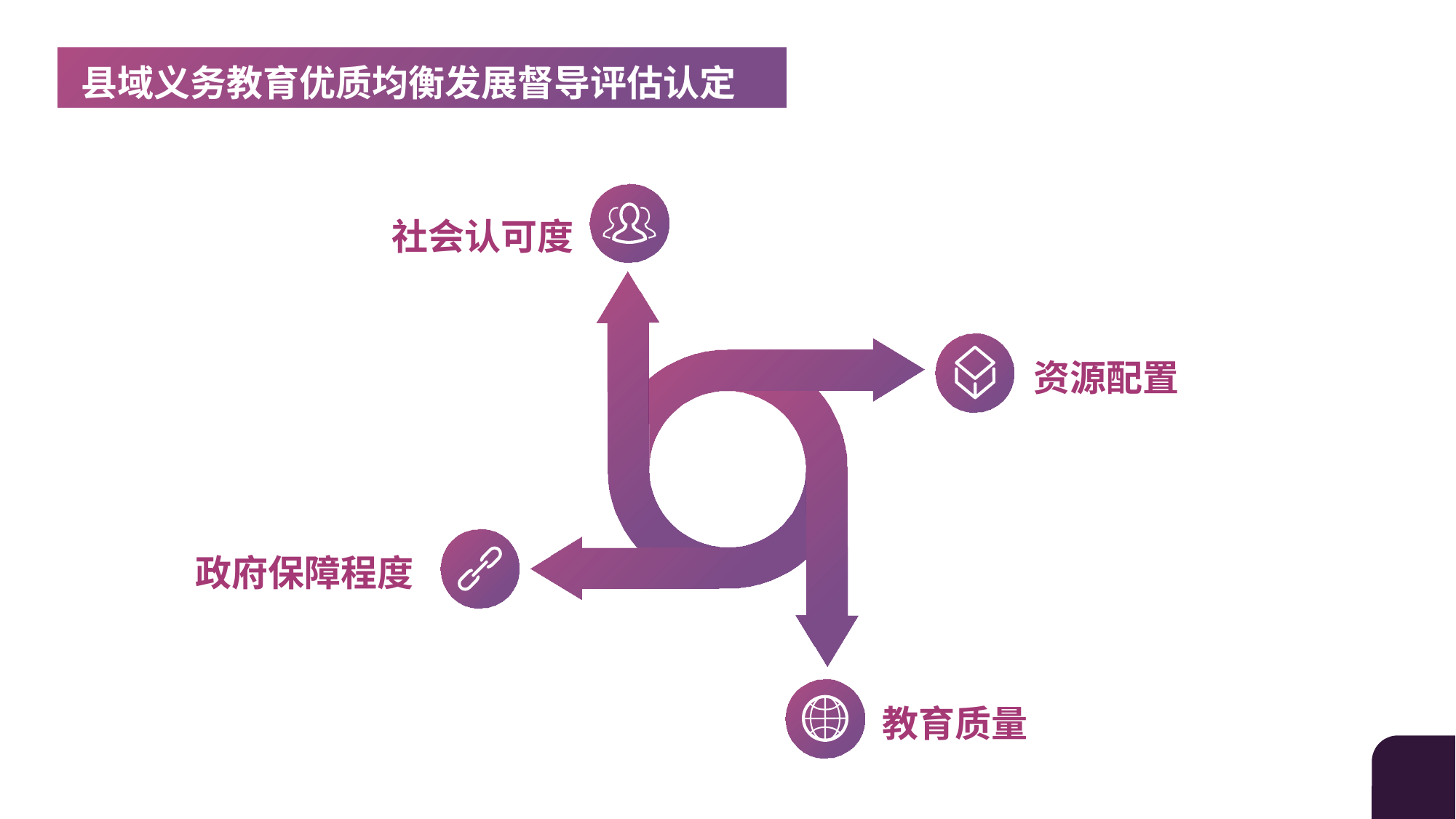

县域义务教育优质均衡发展督导评估认定

社会认可度

资源配置

政府保障程度

教育质量